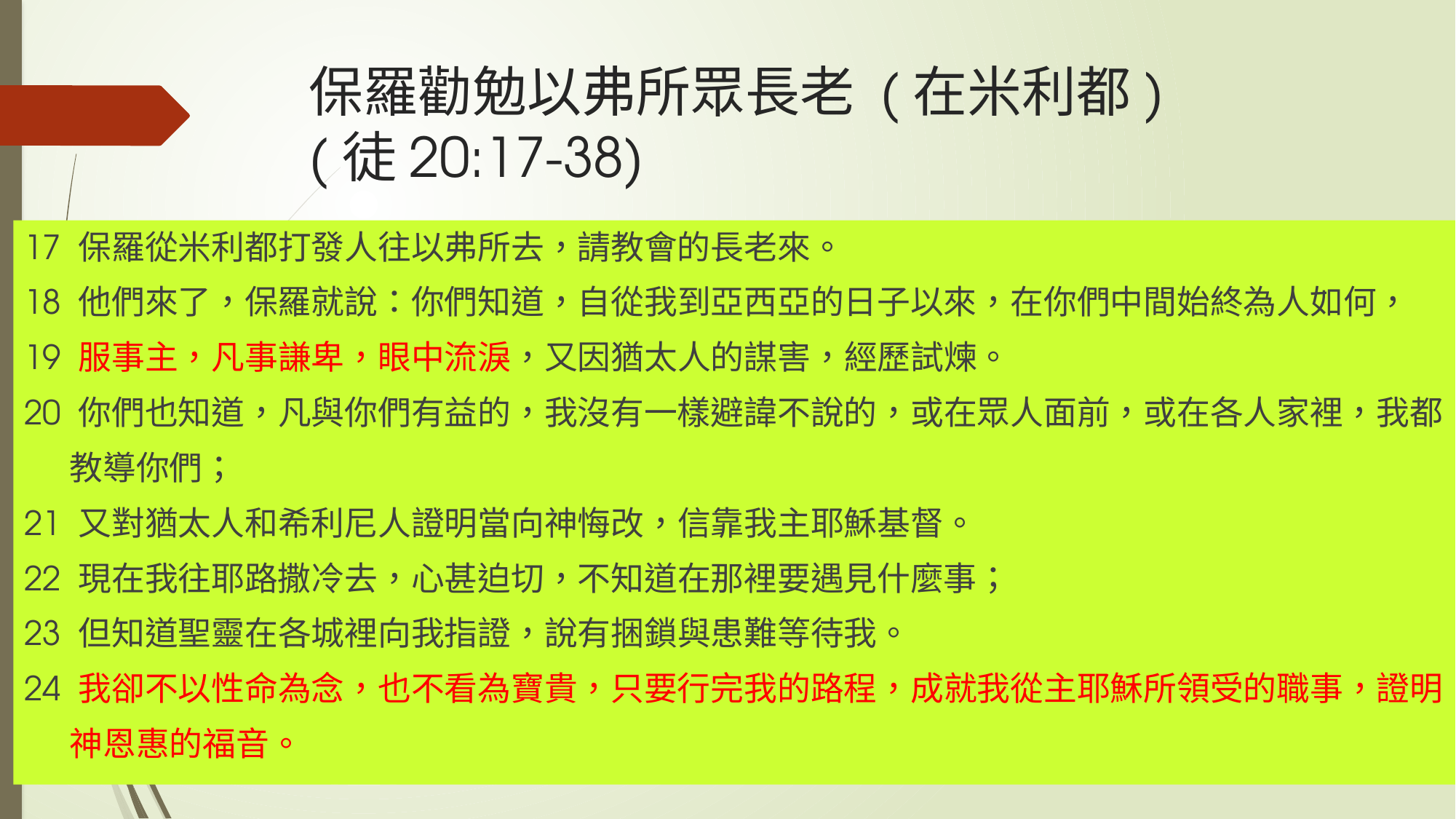

# 保羅勸勉以弗所眾長老 (在米利都) (徒20:17-38)
17 保羅從米利都打發人往以弗所去，請教會的長老來。
18 他們來了，保羅就說：你們知道，自從我到亞西亞的日子以來，在你們中間始終為人如何，
19 服事主，凡事謙卑，眼中流淚，又因猶太人的謀害，經歷試煉。
20 你們也知道，凡與你們有益的，我沒有一樣避諱不說的，或在眾人面前，或在各人家裡，我都
     教導你們；
21 又對猶太人和希利尼人證明當向神悔改，信靠我主耶穌基督。
22 現在我往耶路撒冷去，心甚迫切，不知道在那裡要遇見什麼事；
23 但知道聖靈在各城裡向我指證，說有捆鎖與患難等待我。
24 我卻不以性命為念，也不看為寶貴，只要行完我的路程，成就我從主耶穌所領受的職事，證明
     神恩惠的福音。